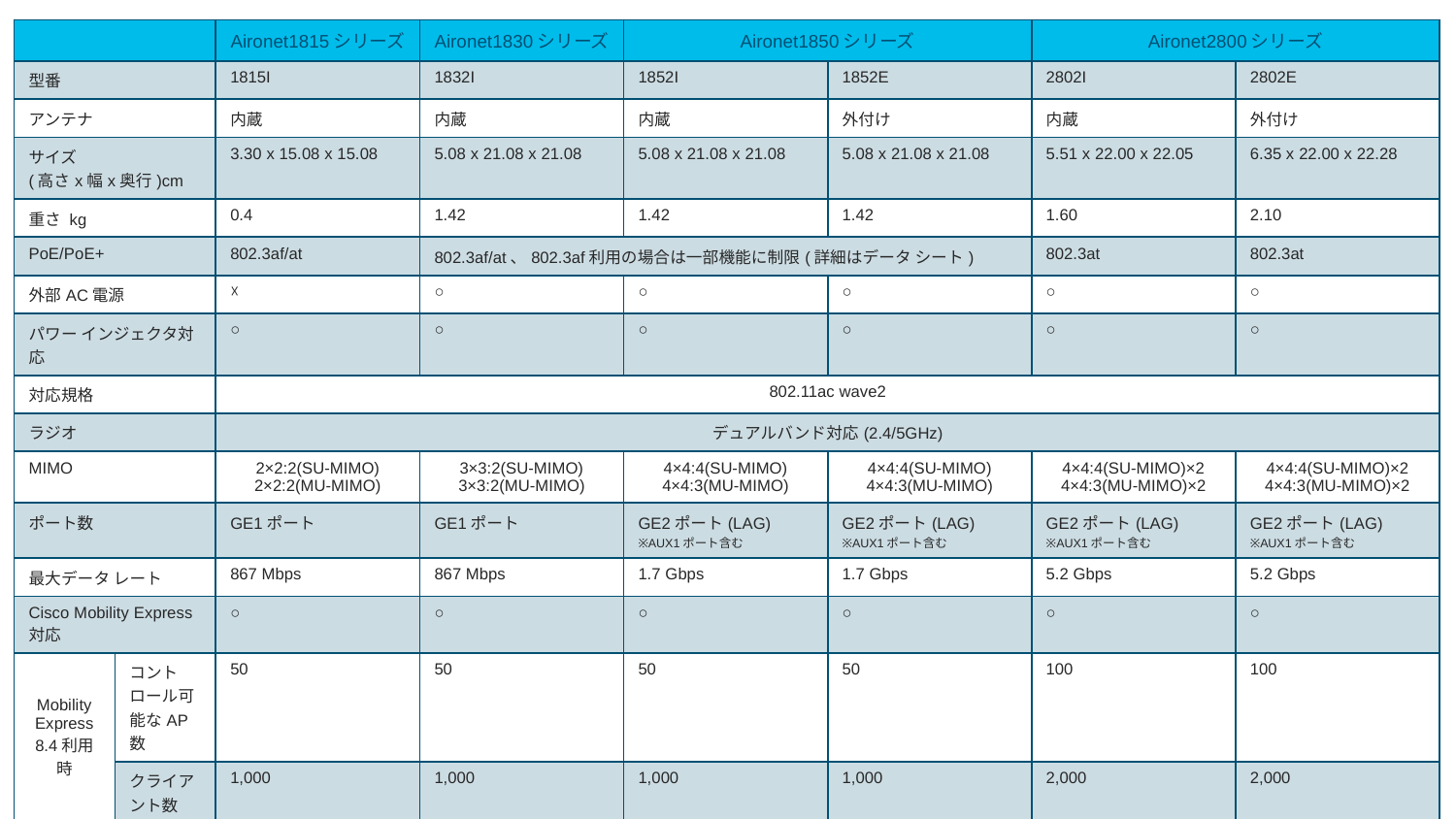

|  |  | Aironet1815シリーズ | Aironet1830シリーズ | Aironet1850シリーズ |  | Aironet2800シリーズ |  |
| --- | --- | --- | --- | --- | --- | --- | --- |
| 型番 |  | 1815I | 1832I | 1852I | 1852E | 2802I | 2802E |
| アンテナ |  | 内蔵 | 内蔵 | 内蔵 | 外付け | 内蔵 | 外付け |
| サイズ (高さx幅x奥行)cm |  | 3.30 x 15.08 x 15.08 | 5.08 x 21.08 x 21.08 | 5.08 x 21.08 x 21.08 | 5.08 x 21.08 x 21.08 | 5.51 x 22.00 x 22.05 | 6.35 x 22.00 x 22.28 |
| 重さ kg |  | 0.4 | 1.42 | 1.42 | 1.42 | 1.60 | 2.10 |
| PoE/PoE+ |  | 802.3af/at | 802.3af/at、802.3af利用の場合は一部機能に制限(詳細はデータ シート) |  |  | 802.3at | 802.3at |
| 外部AC電源 |  | ☓ | ○ | ○ | ○ | ○ | ○ |
| パワー インジェクタ対応 |  | ○ | ○ | ○ | ○ | ○ | ○ |
| 対応規格 |  | 802.11ac wave2 |  |  |  |  |  |
| ラジオ |  | デュアルバンド対応(2.4/5GHz) |  |  |  |  |  |
| MIMO |  | 2×2:2(SU-MIMO) 2×2:2(MU-MIMO) | 3×3:2(SU-MIMO) 3×3:2(MU-MIMO) | 4×4:4(SU-MIMO) 4×4:3(MU-MIMO) | 4×4:4(SU-MIMO) 4×4:3(MU-MIMO) | 4×4:4(SU-MIMO)×2 4×4:3(MU-MIMO)×2 | 4×4:4(SU-MIMO)×2 4×4:3(MU-MIMO)×2 |
| ポート数 |  | GE1ポート | GE1ポート | GE2ポート(LAG) ※AUX1ポート含む | GE2ポート(LAG) ※AUX1ポート含む | GE2ポート(LAG) ※AUX1ポート含む | GE2ポート(LAG) ※AUX1ポート含む |
| 最大データ レート |  | 867 Mbps | 867 Mbps | 1.7 Gbps | 1.7 Gbps | 5.2 Gbps | 5.2 Gbps |
| Cisco Mobility Express 対応 |  | ○ | ○ | ○ | ○ | ○ | ○ |
| Mobility Express 8.4利用時 | コントロール可能なAP数 | 50 | 50 | 50 | 50 | 100 | 100 |
|  | クライアント数 | 1,000 | 1,000 | 1,000 | 1,000 | 2,000 | 2,000 |
| Band Select |  | ○ | ○ | ○ | ○ | ○ | ○ |
| Clean Air |  | ☓ | ☓ | ☓ | ☓ | ○ | ○ |
| Client Link |  | ☓ | ☓ | ☓ | ☓ | ○ | ○ |